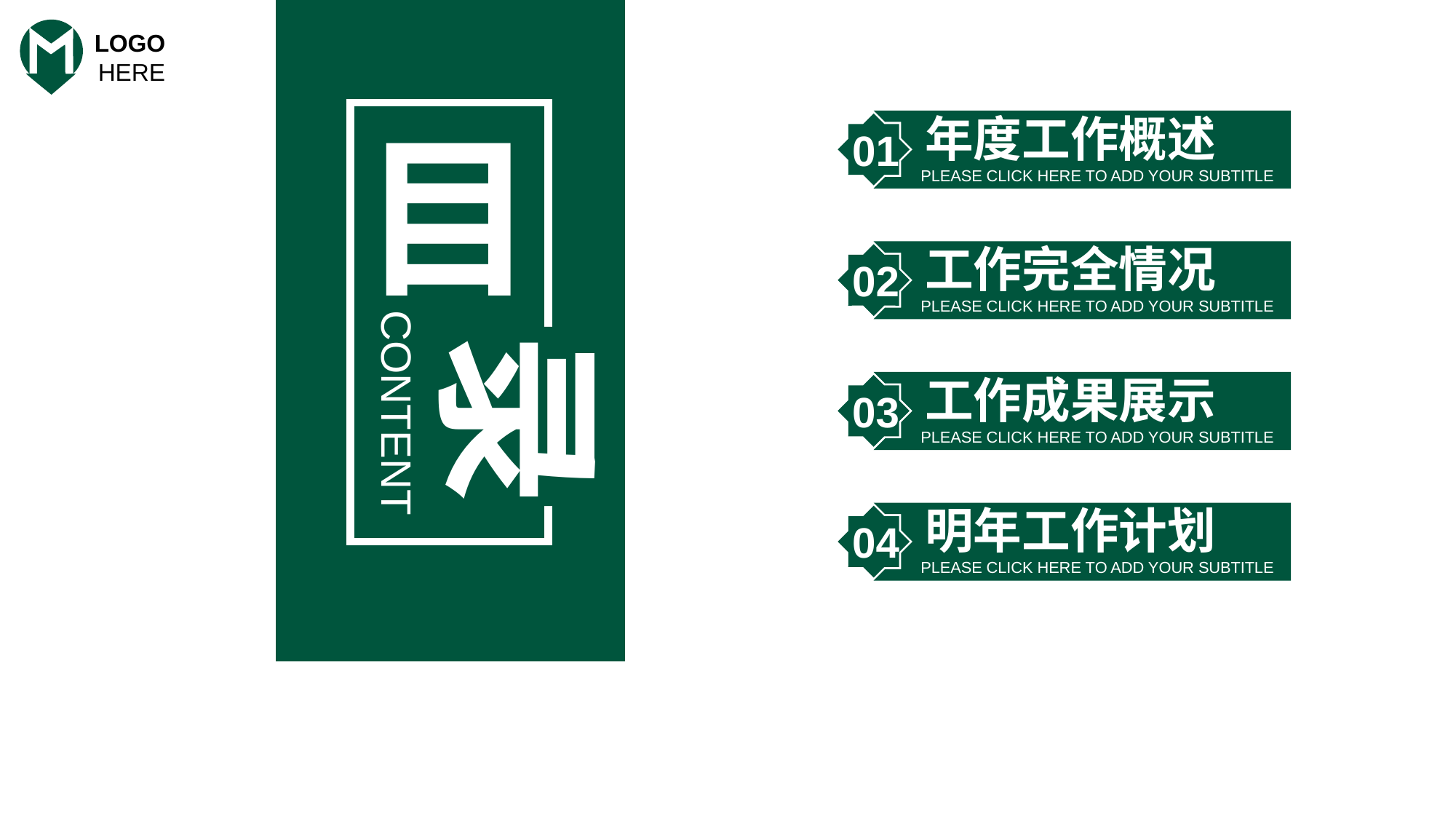

LOGO
HERE
目

录

CONTENT
年度工作概述

01
PLEASE CLICK HERE TO ADD YOUR SUBTITLE
工作完全情况

02
PLEASE CLICK HERE TO ADD YOUR SUBTITLE
工作成果展示

03
PLEASE CLICK HERE TO ADD YOUR SUBTITLE
明年工作计划

04
PLEASE CLICK HERE TO ADD YOUR SUBTITLE